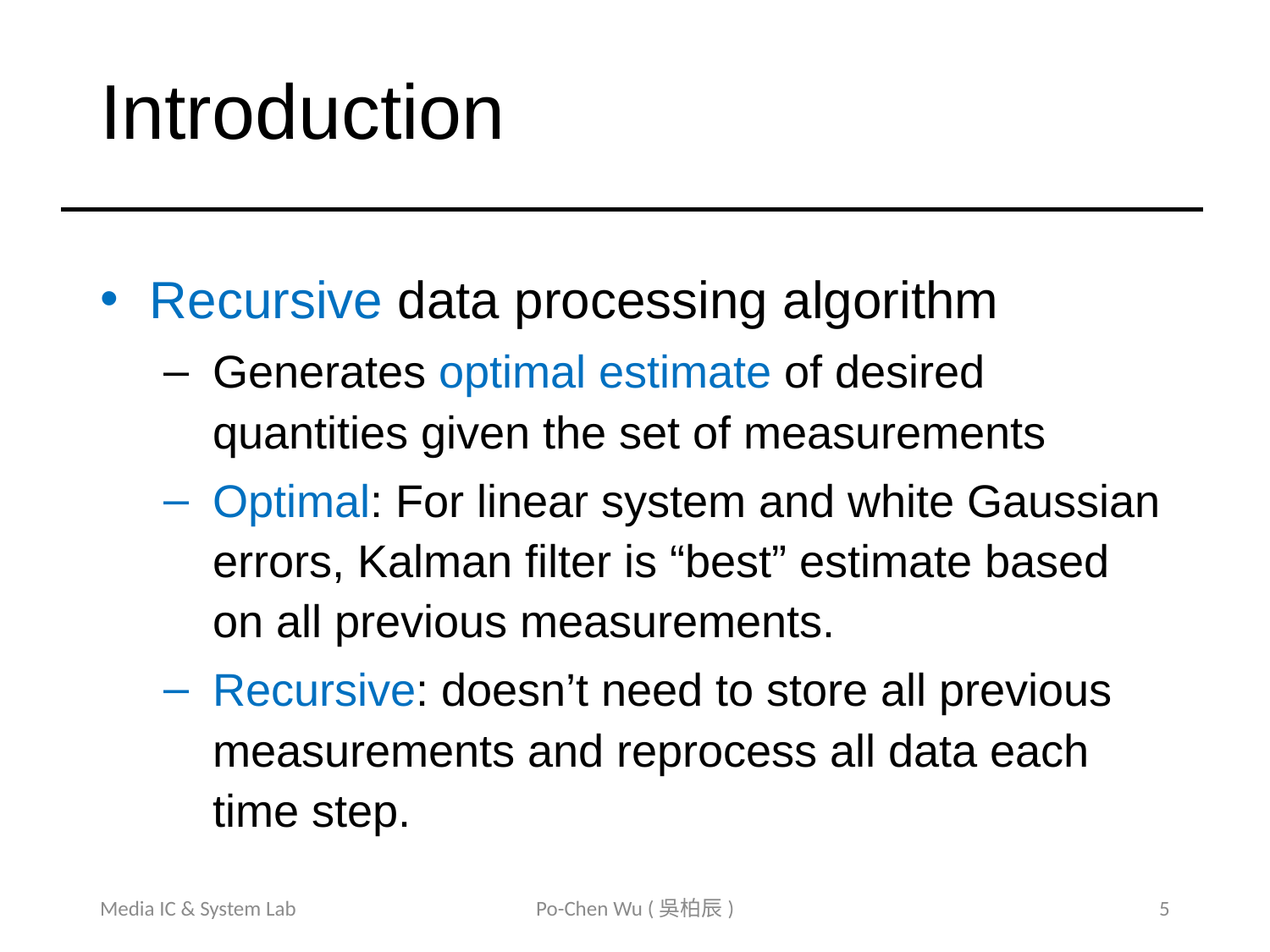

# Introduction
Recursive data processing algorithm
Generates optimal estimate of desired quantities given the set of measurements
Optimal: For linear system and white Gaussian errors, Kalman filter is “best” estimate based on all previous measurements.
Recursive: doesn’t need to store all previous measurements and reprocess all data each time step.
Media IC & System Lab
Po-Chen Wu (吳柏辰)
5